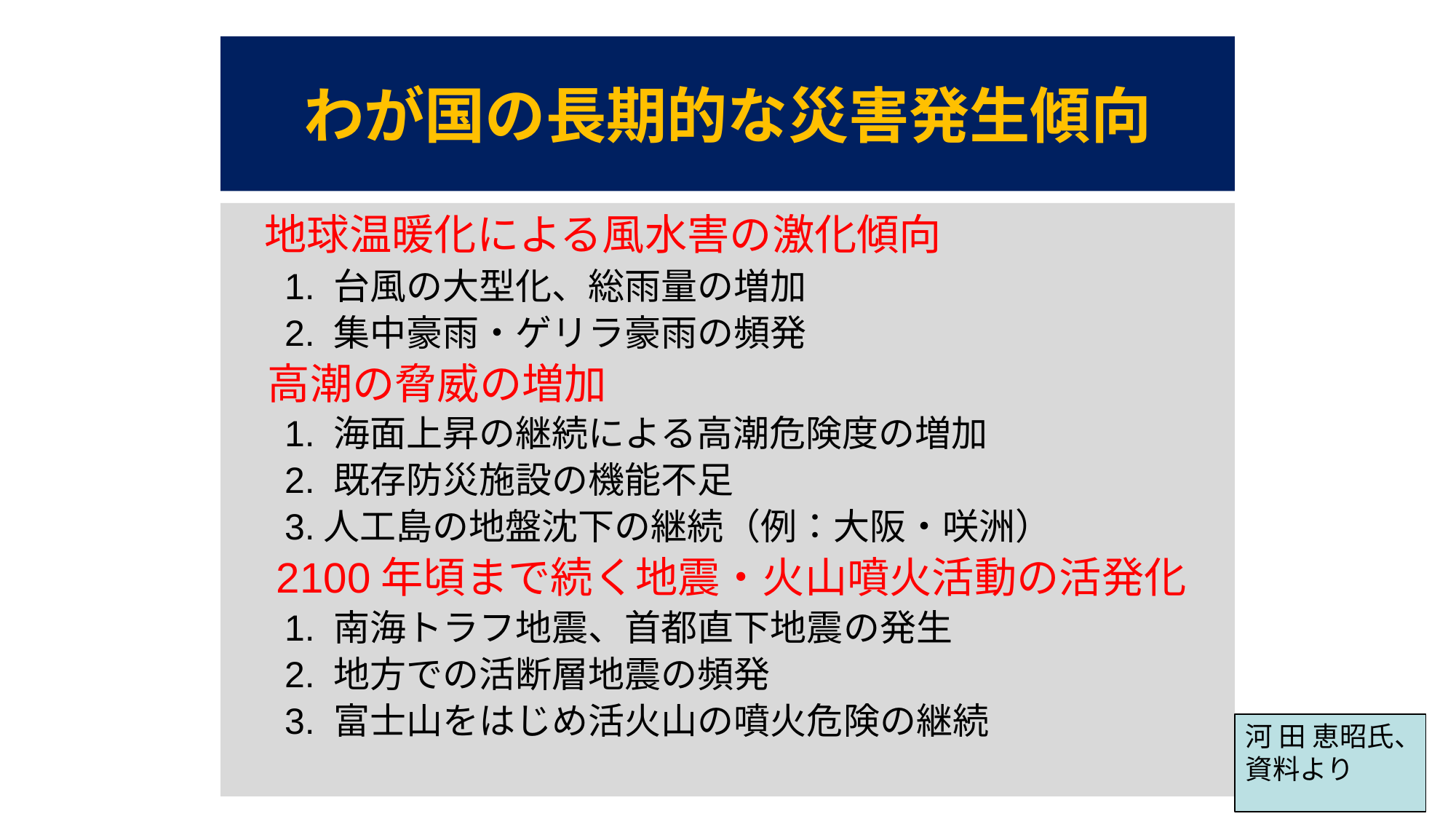

わが国の長期的な災害発生傾向
  地球温暖化による風水害の激化傾向
　 1. 台風の大型化、総雨量の増加
　 2. 集中豪雨・ゲリラ豪雨の頻発
　高潮の脅威の増加
　 1. 海面上昇の継続による高潮危険度の増加
　 2. 既存防災施設の機能不足
　 3.人工島の地盤沈下の継続（例：大阪・咲洲）
　2100年頃まで続く地震・火山噴火活動の活発化
　 1. 南海トラフ地震、首都直下地震の発生
　 2. 地方での活断層地震の頻発
　 3. 富士山をはじめ活火山の噴火危険の継続
河 田 恵昭氏、
資料より